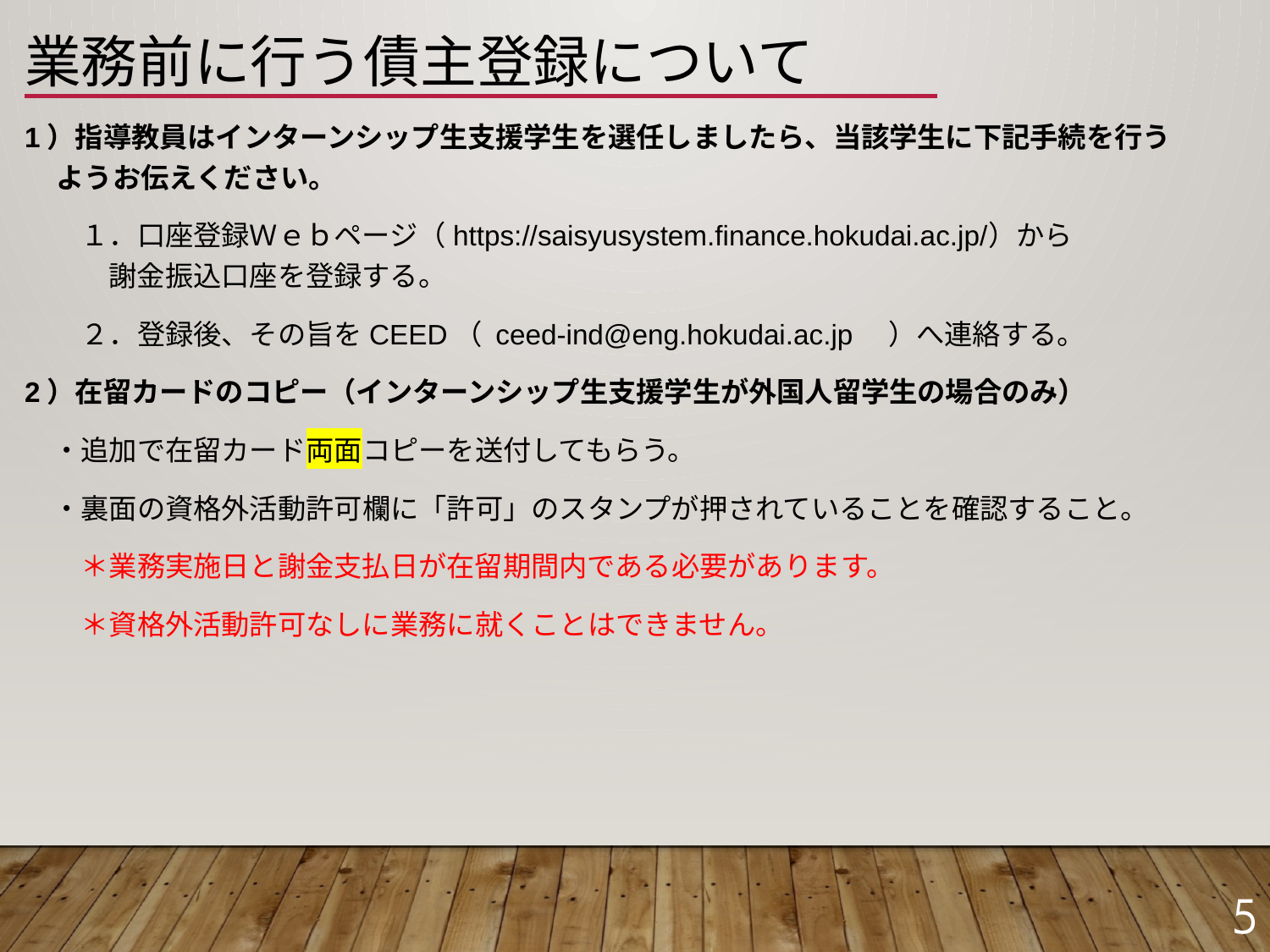

# 業務前に行う債主登録について
1）指導教員はインターンシップ生支援学生を選任しましたら、当該学生に下記手続を行うようお伝えください。
　　１．口座登録Ｗｅｂページ（https://saisyusystem.finance.hokudai.ac.jp/）から
　　　謝金振込口座を登録する。
　　２．登録後、その旨をCEED（ ceed-ind@eng.hokudai.ac.jp　）へ連絡する。
2）在留カードのコピー（インターンシップ生支援学生が外国人留学生の場合のみ）
　・追加で在留カード両面コピーを送付してもらう。
　・裏面の資格外活動許可欄に「許可」のスタンプが押されていることを確認すること。
　　＊業務実施日と謝金支払日が在留期間内である必要があります。
　　＊資格外活動許可なしに業務に就くことはできません。

5